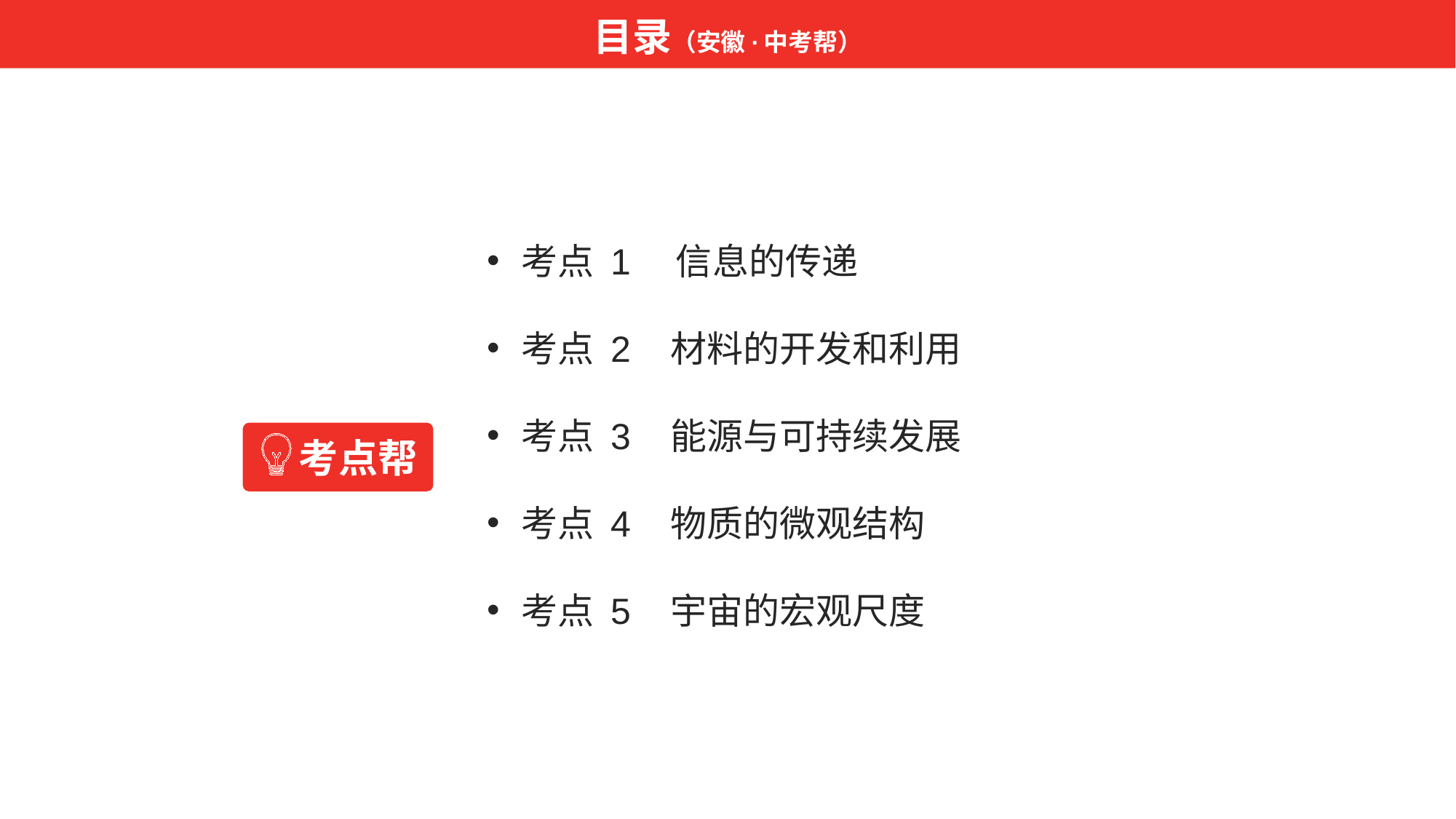

目录（安徽·中考帮）
考点 1　信息的传递
考点 2   材料的开发和利用
考点 3   能源与可持续发展
考点 4   物质的微观结构
考点 5   宇宙的宏观尺度
考点帮